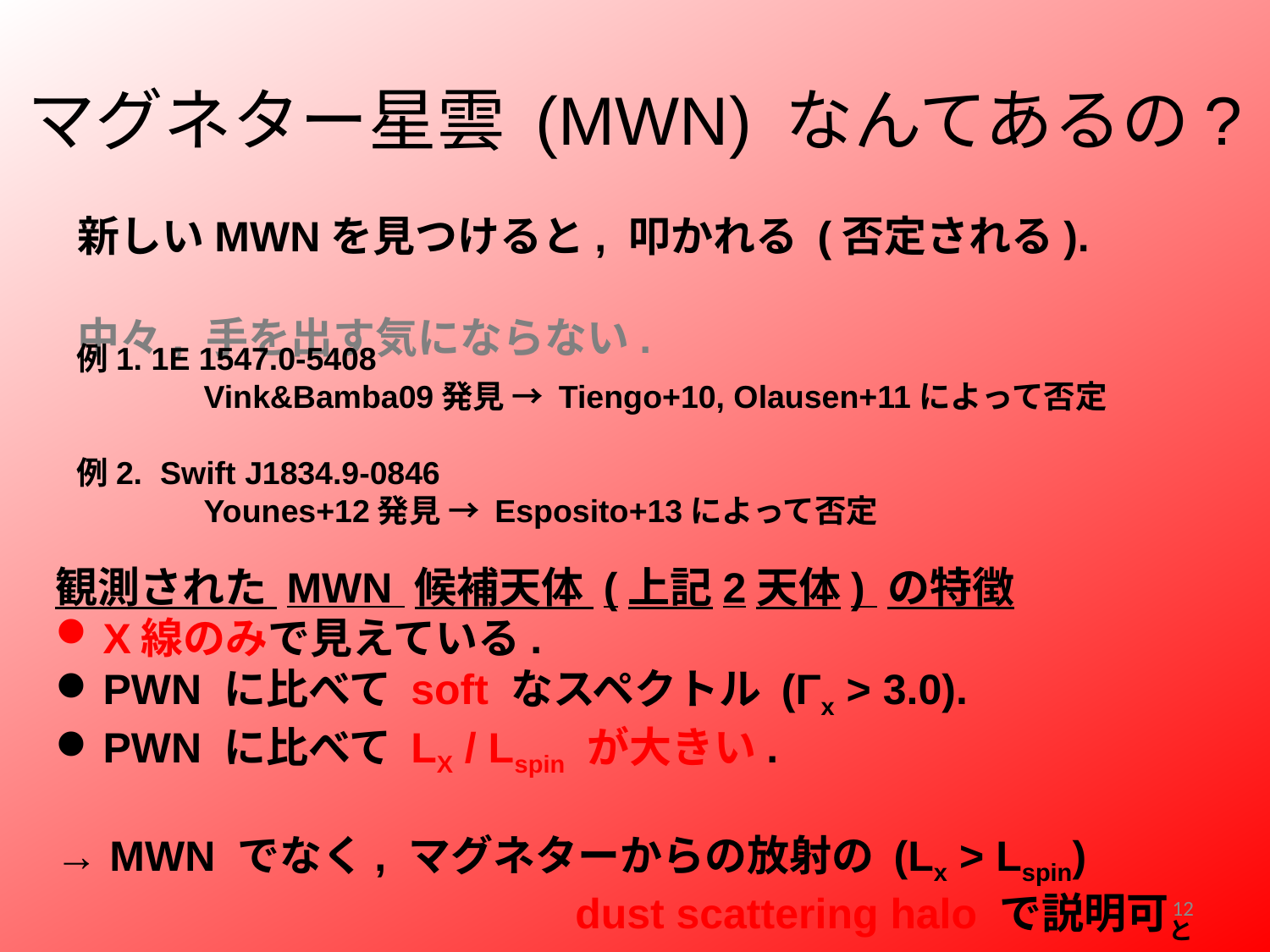

# マグネター星雲 (MWN) なんてあるの?
新しいMWNを見つけると, 叩かれる (否定される).
								中々, 手を出す気にならない.
例1. 1E 1547.0-5408
	Vink&Bamba09発見 → Tiengo+10, Olausen+11によって否定

例2.  Swift J1834.9-0846
	Younes+12発見 → Esposito+13によって否定
観測された MWN 候補天体 (上記2天体) の特徴
X線のみで見えている.
PWN に比べて soft なスペクトル (Γx > 3.0).
PWN に比べて LX / Lspin が大きい.

→ MWN でなく, マグネターからの放射の (Lx > Lspin)
				 dust scattering halo で説明可とされている
12